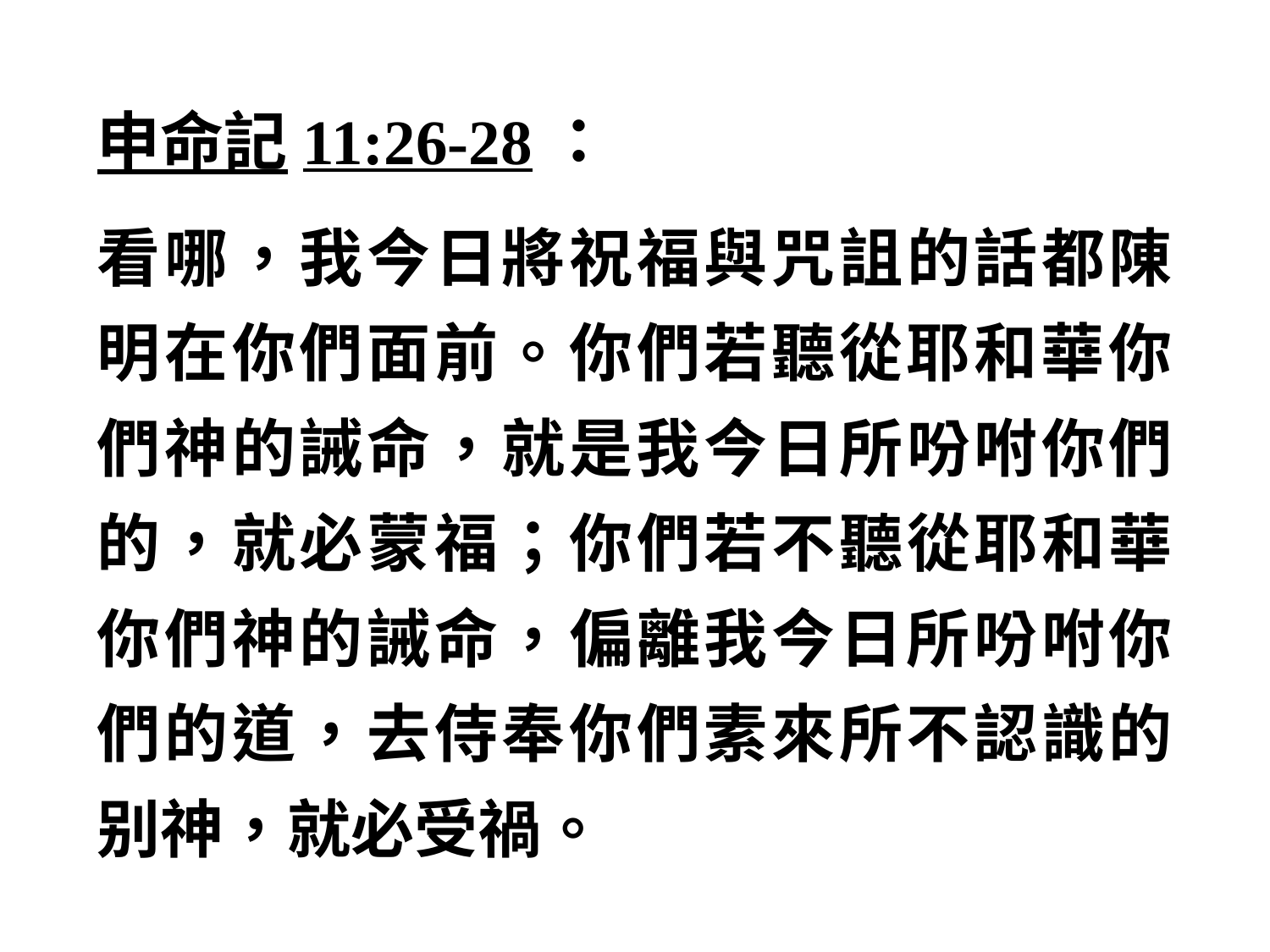

申命記11:26-28：

看哪，我今日將祝福與咒詛的話都陳明在你們面前。你們若聽從耶和華你們神的誡命，就是我今日所吩咐你們的，就必蒙福；你們若不聽從耶和華你們神的誡命，偏離我今日所吩咐你們的道，去侍奉你們素來所不認識的别神，就必受禍。